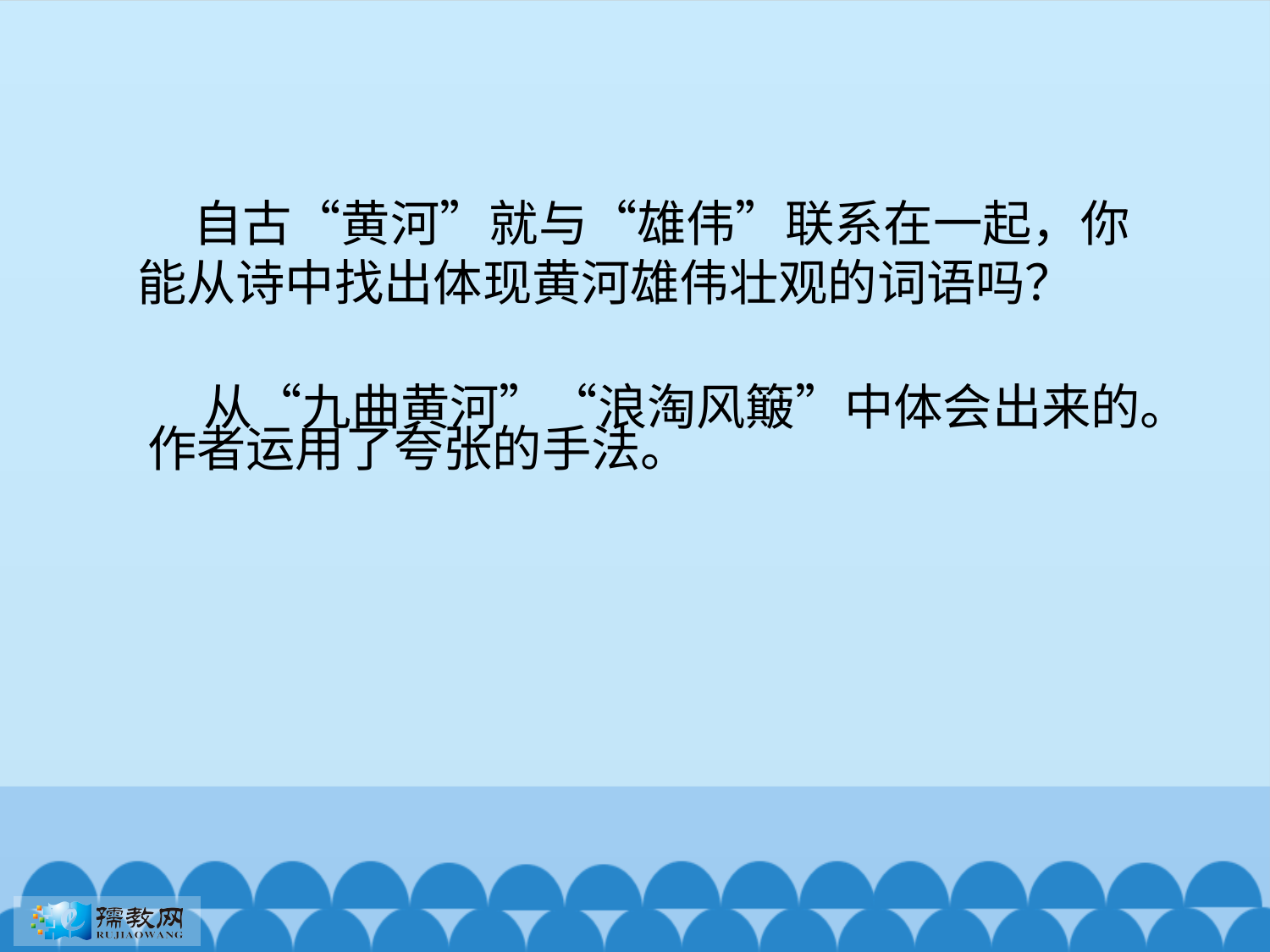

自古“黄河”就与“雄伟”联系在一起，你能从诗中找出体现黄河雄伟壮观的词语吗？

    从“九曲黄河”“浪淘风簸”中体会出来的。作者运用了夸张的手法。